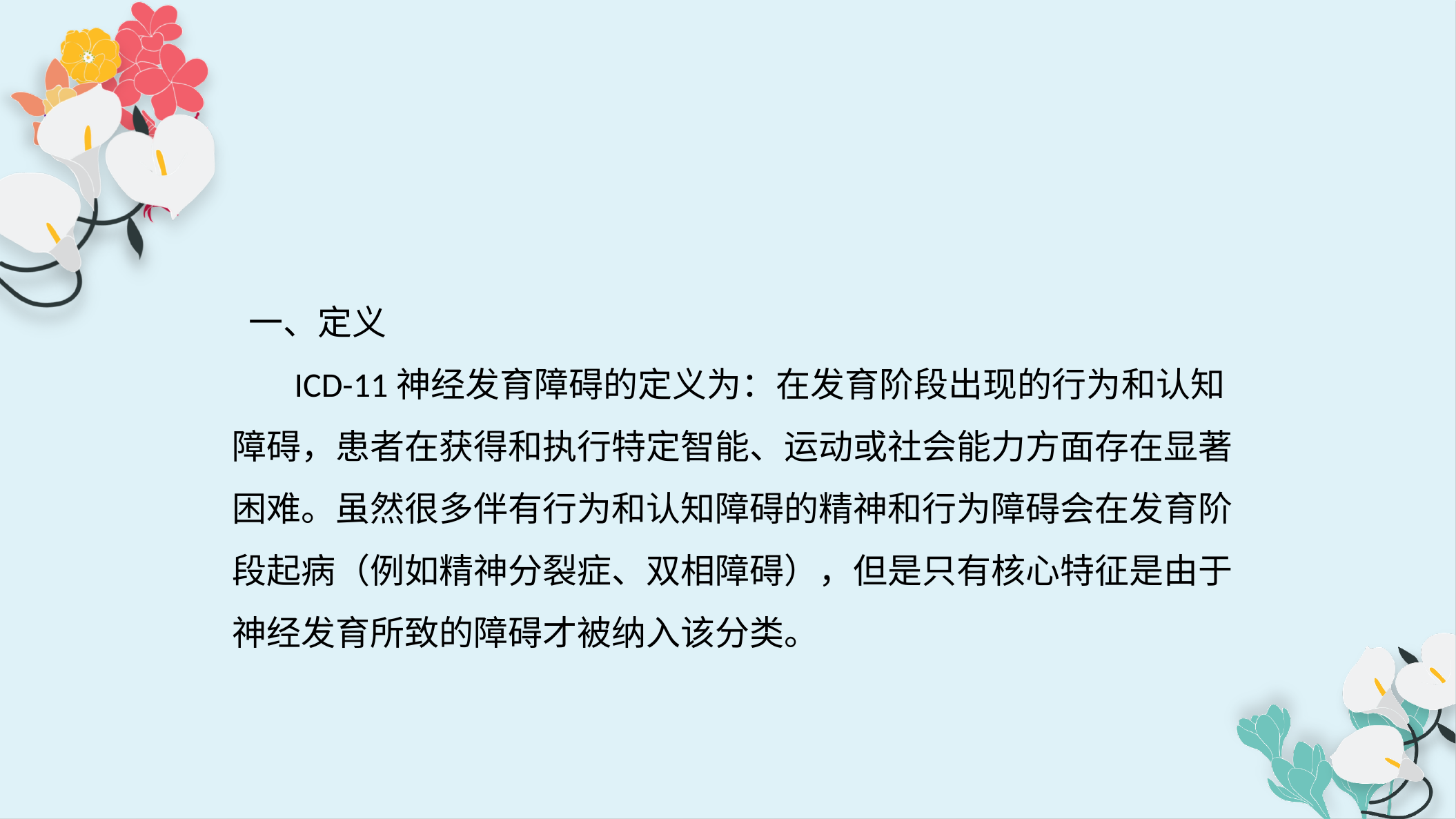

一、定义
        ICD-11神经发育障碍的定义为：在发育阶段出现的行为和认知障碍，患者在获得和执行特定智能、运动或社会能力方面存在显著困难。虽然很多伴有行为和认知障碍的精神和行为障碍会在发育阶段起病（例如精神分裂症、双相障碍），但是只有核心特征是由于神经发育所致的障碍才被纳入该分类。